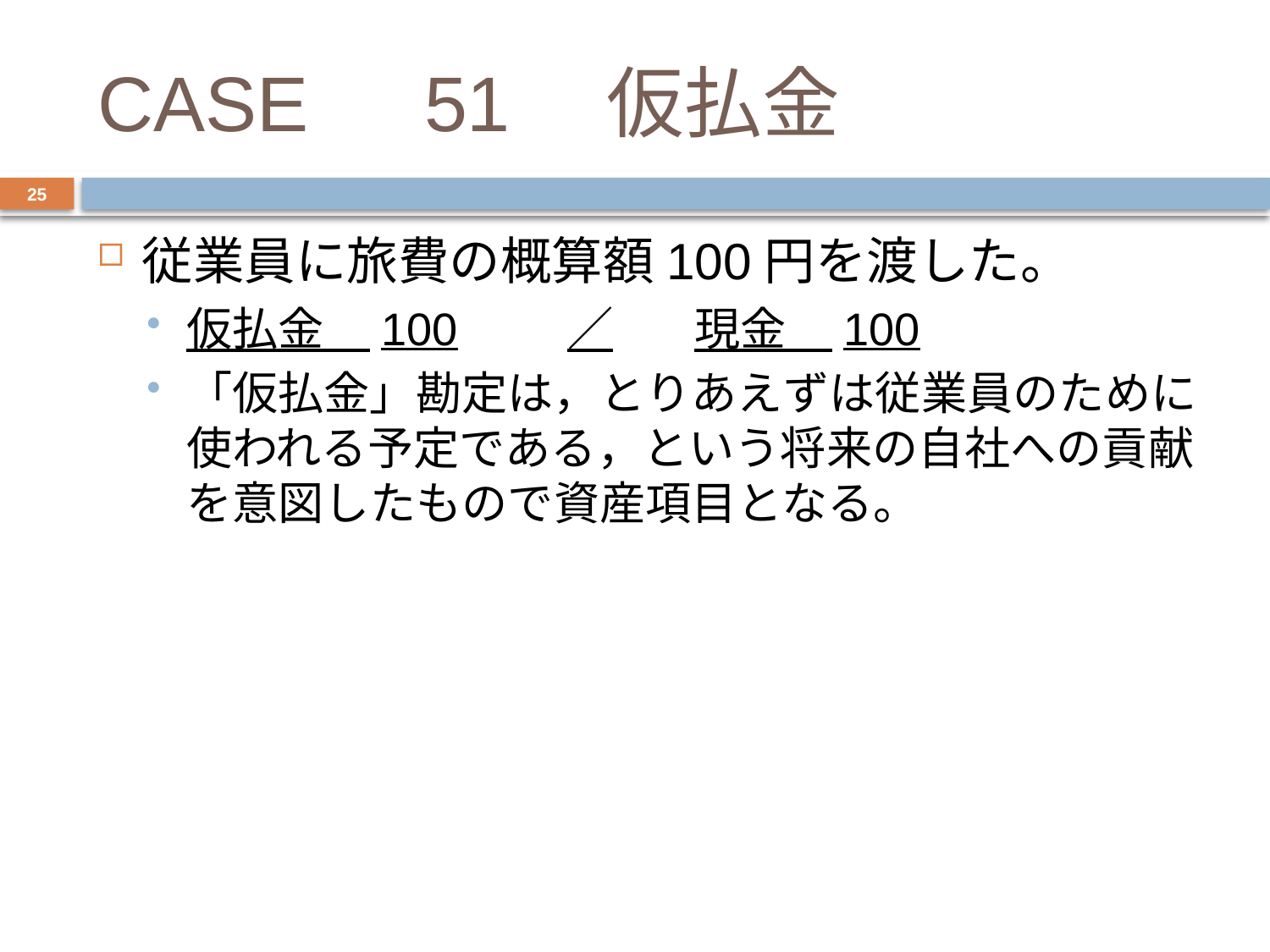

# CASE　51　仮払金
25
従業員に旅費の概算額100円を渡した。
仮払金　100	／	現金　100
「仮払金」勘定は，とりあえずは従業員のために使われる予定である，という将来の自社への貢献を意図したもので資産項目となる。